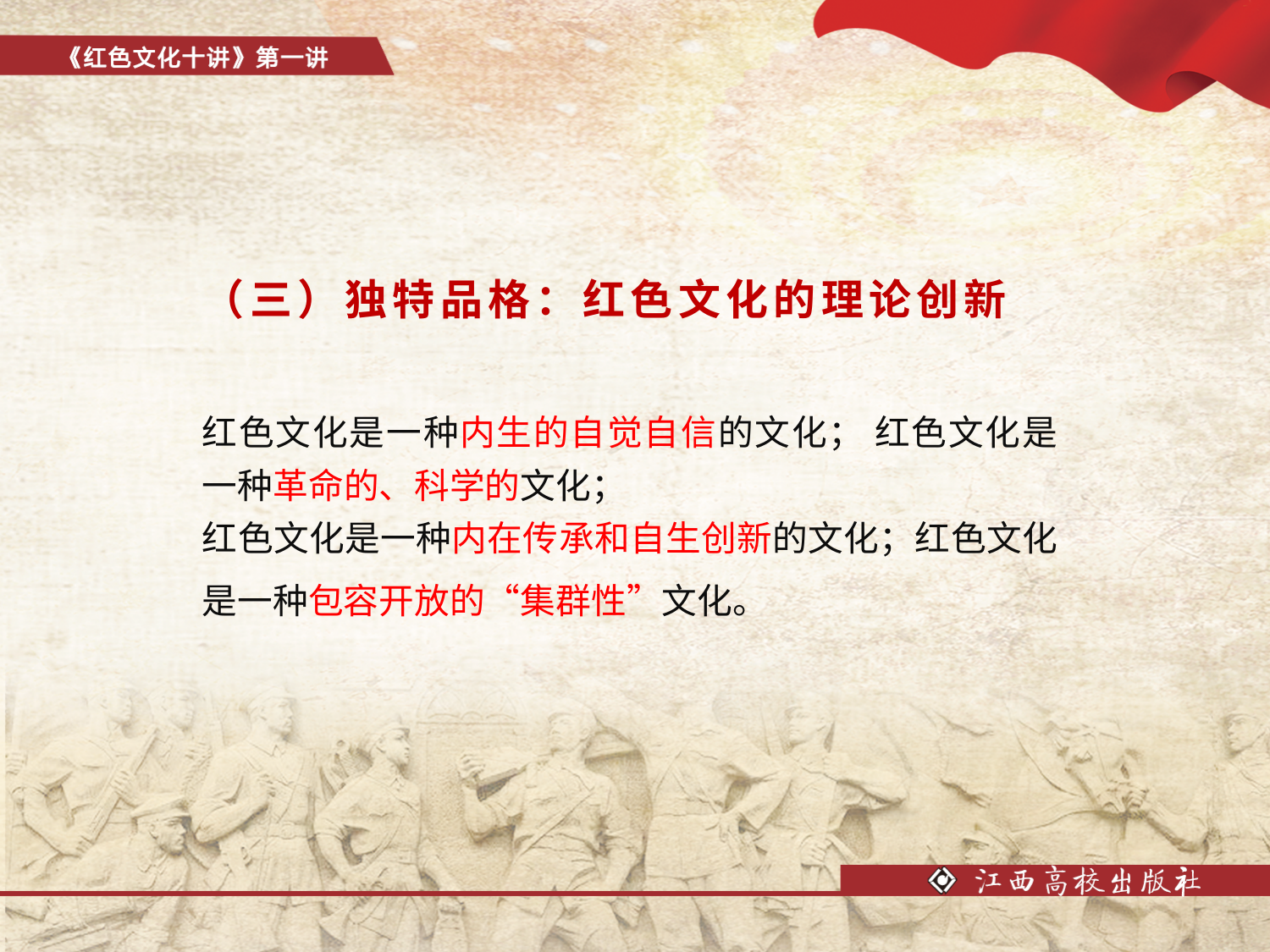

（三）独特品格：红色文化的理论创新
红色文化是一种内生的自觉自信的文化； 红色文化是一种革命的、科学的文化；
红色文化是一种内在传承和自生创新的文化；红色文化是一种包容开放的“集群性”文化。